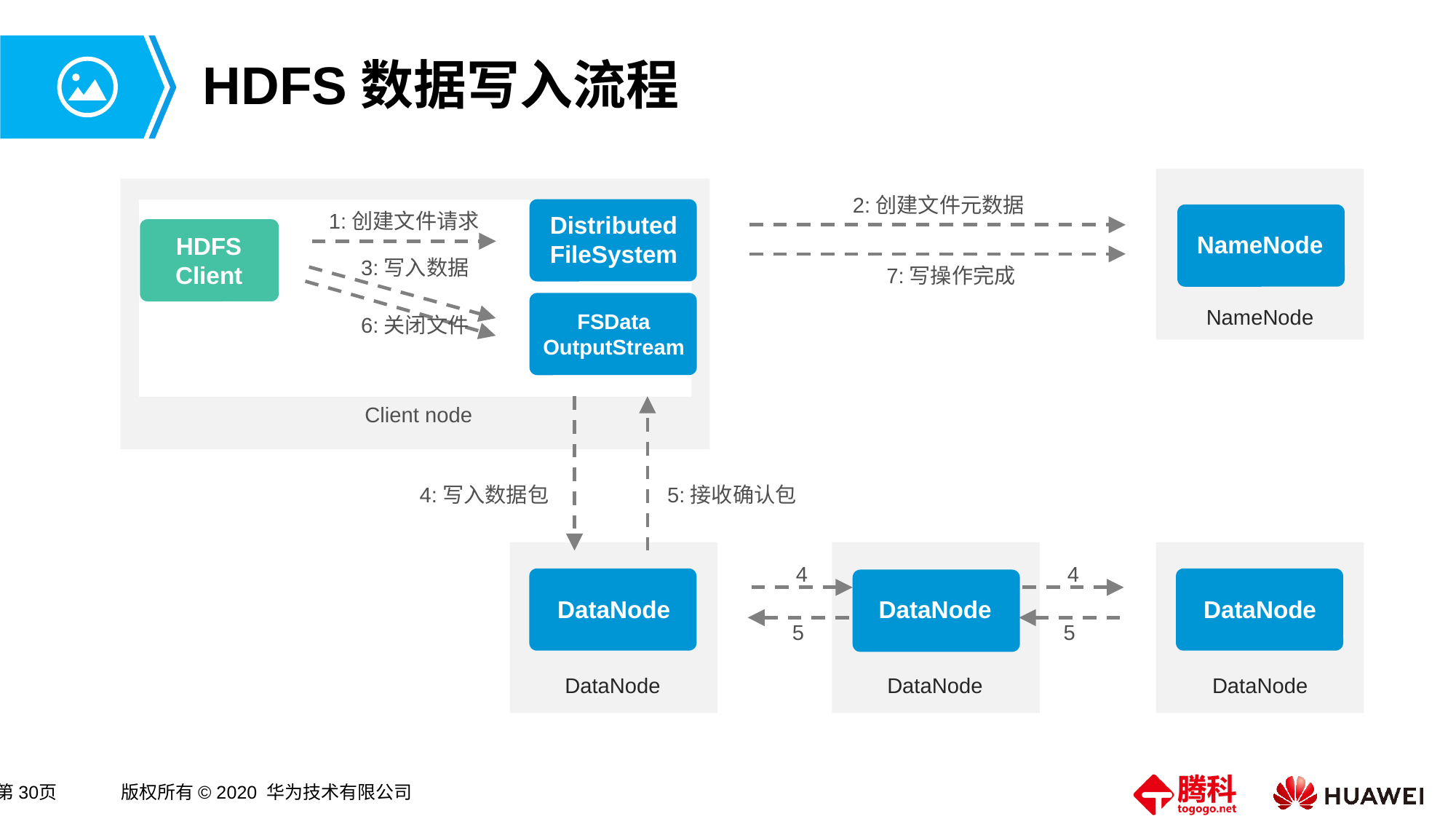

# HDFS数据写入流程

NameNode
NameNode

2:创建文件元数据

Distributed
FileSystem
1:创建文件请求

HDFS
Client
3:写入数据
7:写操作完成
6:关闭文件

FSData
OutputStream
Client node
4:写入数据包
5:接收确认包

DataNode
DataNode

DataNode
DataNode

DataNode
DataNode
4
4
5
5